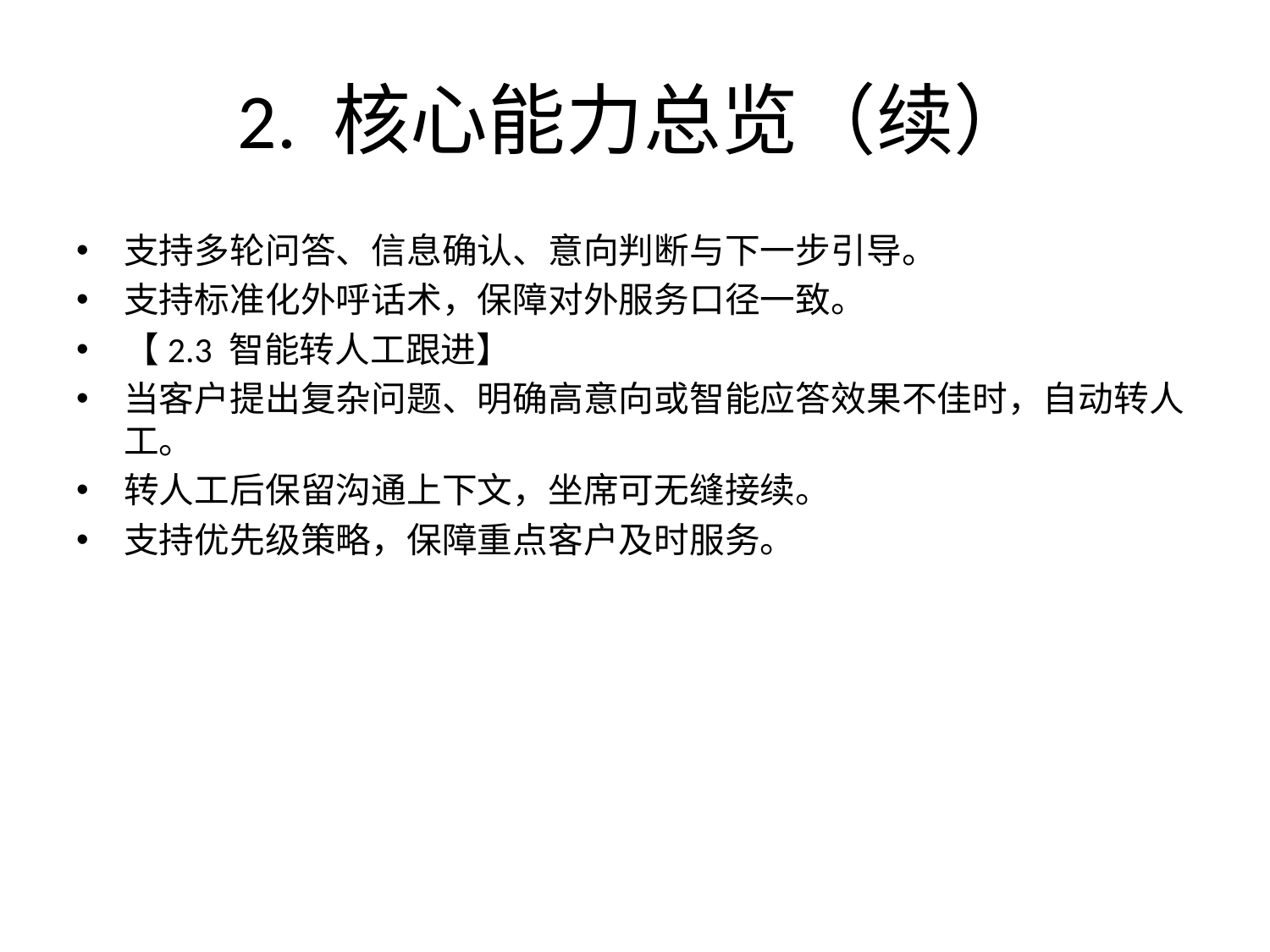

# 2. 核心能力总览（续）
支持多轮问答、信息确认、意向判断与下一步引导。
支持标准化外呼话术，保障对外服务口径一致。
【2.3 智能转人工跟进】
当客户提出复杂问题、明确高意向或智能应答效果不佳时，自动转人工。
转人工后保留沟通上下文，坐席可无缝接续。
支持优先级策略，保障重点客户及时服务。